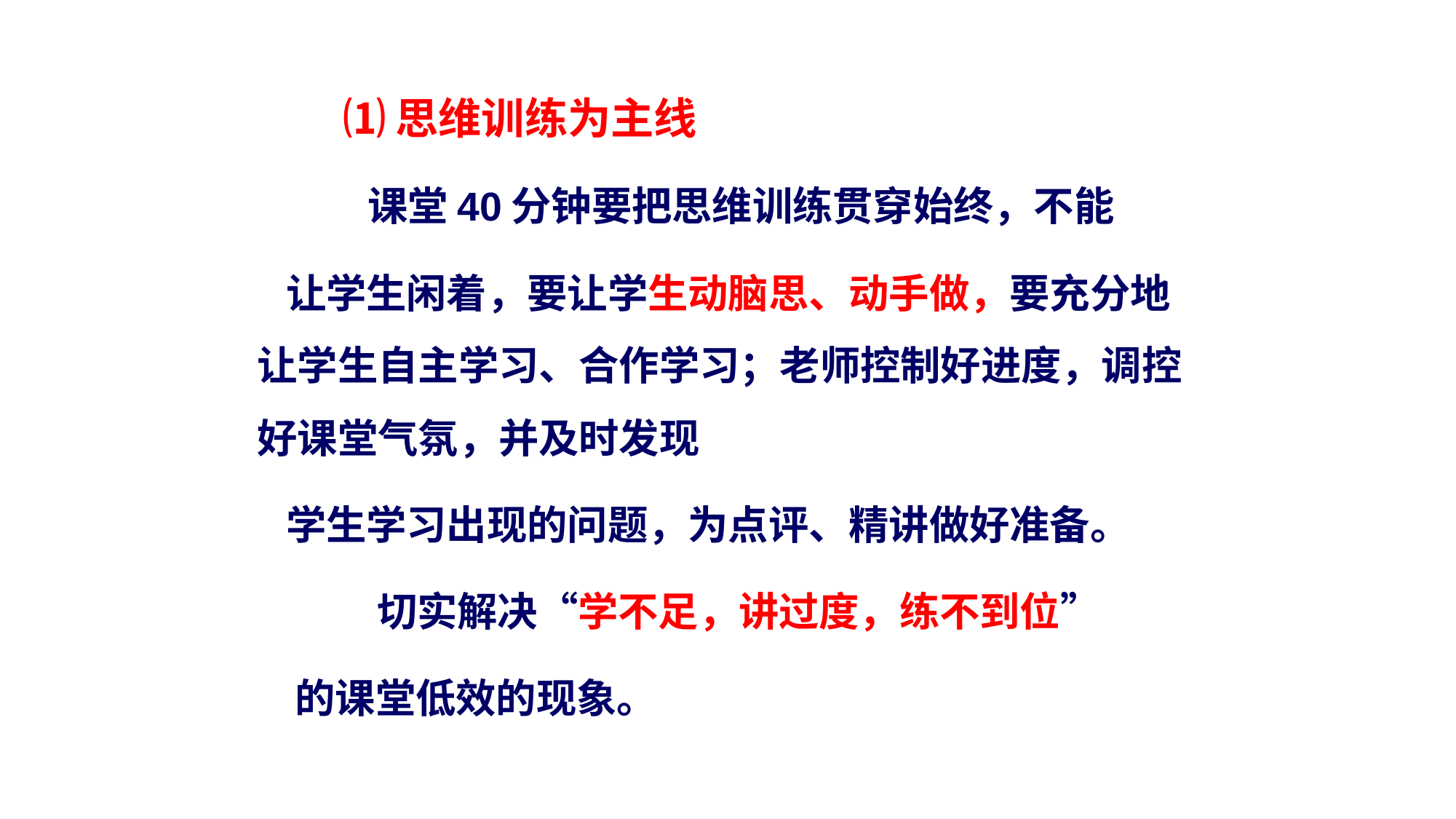

# ⑴思维训练为主线
              课堂40分钟要把思维训练贯穿始终，不能
     让学生闲着，要让学生动脑思、动手做，要充分地让学生自主学习、合作学习；老师控制好进度，调控好课堂气氛，并及时发现
     学生学习出现的问题，为点评、精讲做好准备。
               切实解决“学不足，讲过度，练不到位”
      的课堂低效的现象。